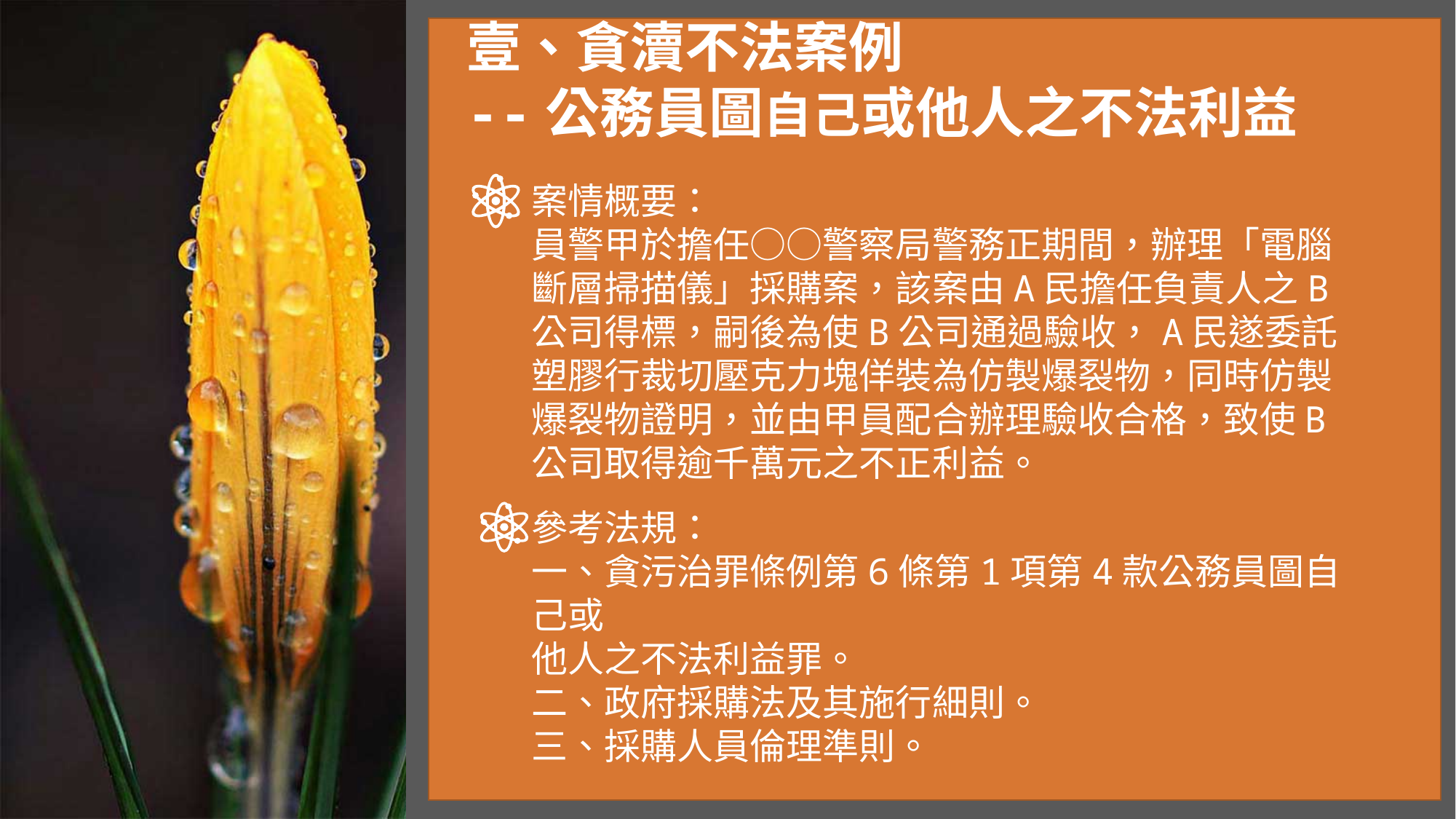

壹、貪瀆不法案例
--公務員圖自己或他人之不法利益

案情概要：
員警甲於擔任○○警察局警務正期間，辦理「電腦斷層掃描儀」採購案，該案由A民擔任負責人之B公司得標，嗣後為使B公司通過驗收，A民遂委託塑膠行裁切壓克力塊佯裝為仿製爆裂物，同時仿製爆裂物證明，並由甲員配合辦理驗收合格，致使B公司取得逾千萬元之不正利益。

參考法規：
一、貪污治罪條例第6條第1項第4款公務員圖自己或
他人之不法利益罪。
二、政府採購法及其施行細則。
三、採購人員倫理準則。